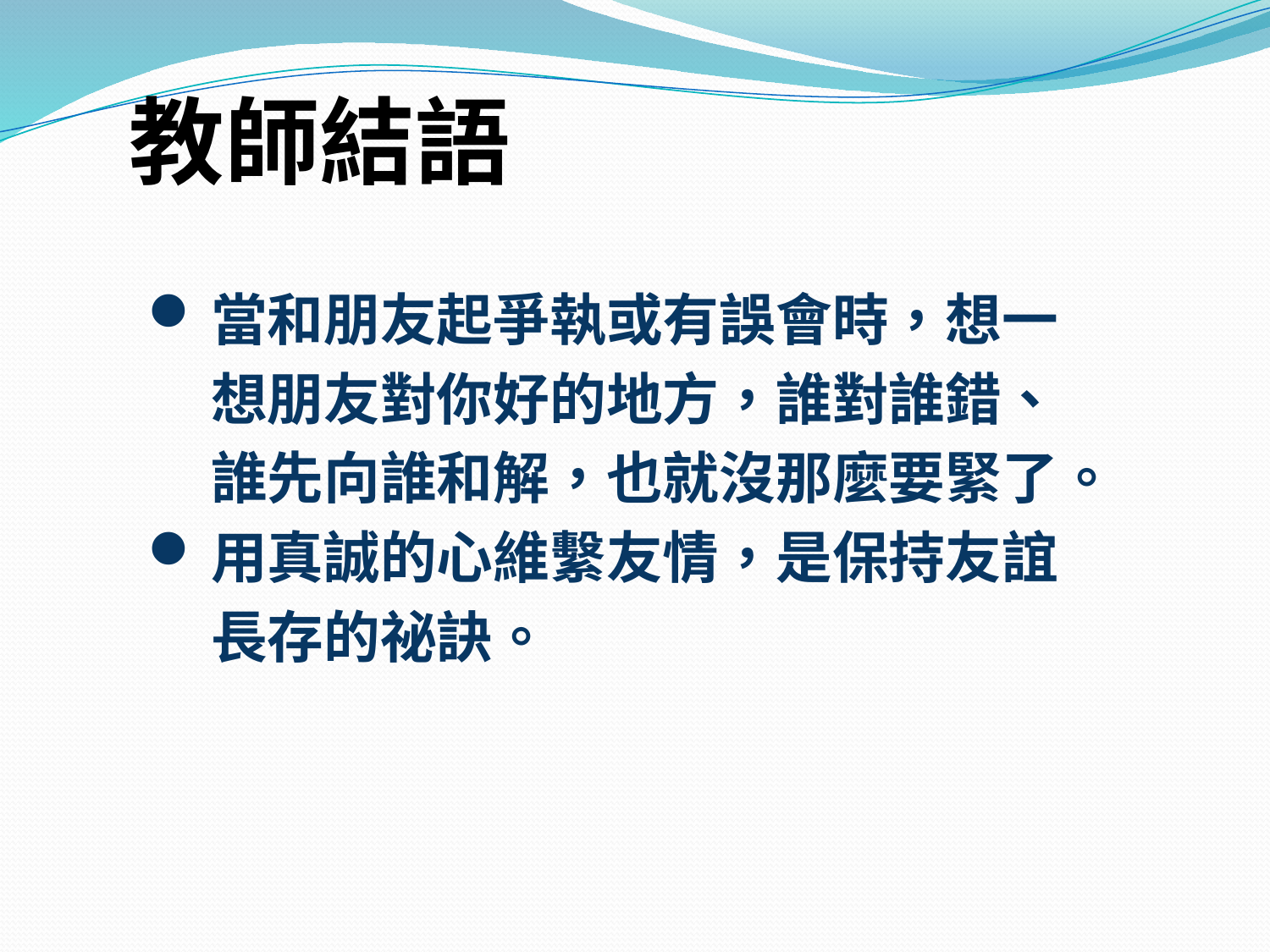

教師結語
當和朋友起爭執或有誤會時，想一想朋友對你好的地方，誰對誰錯、誰先向誰和解，也就沒那麼要緊了。
用真誠的心維繫友情，是保持友誼長存的祕訣。